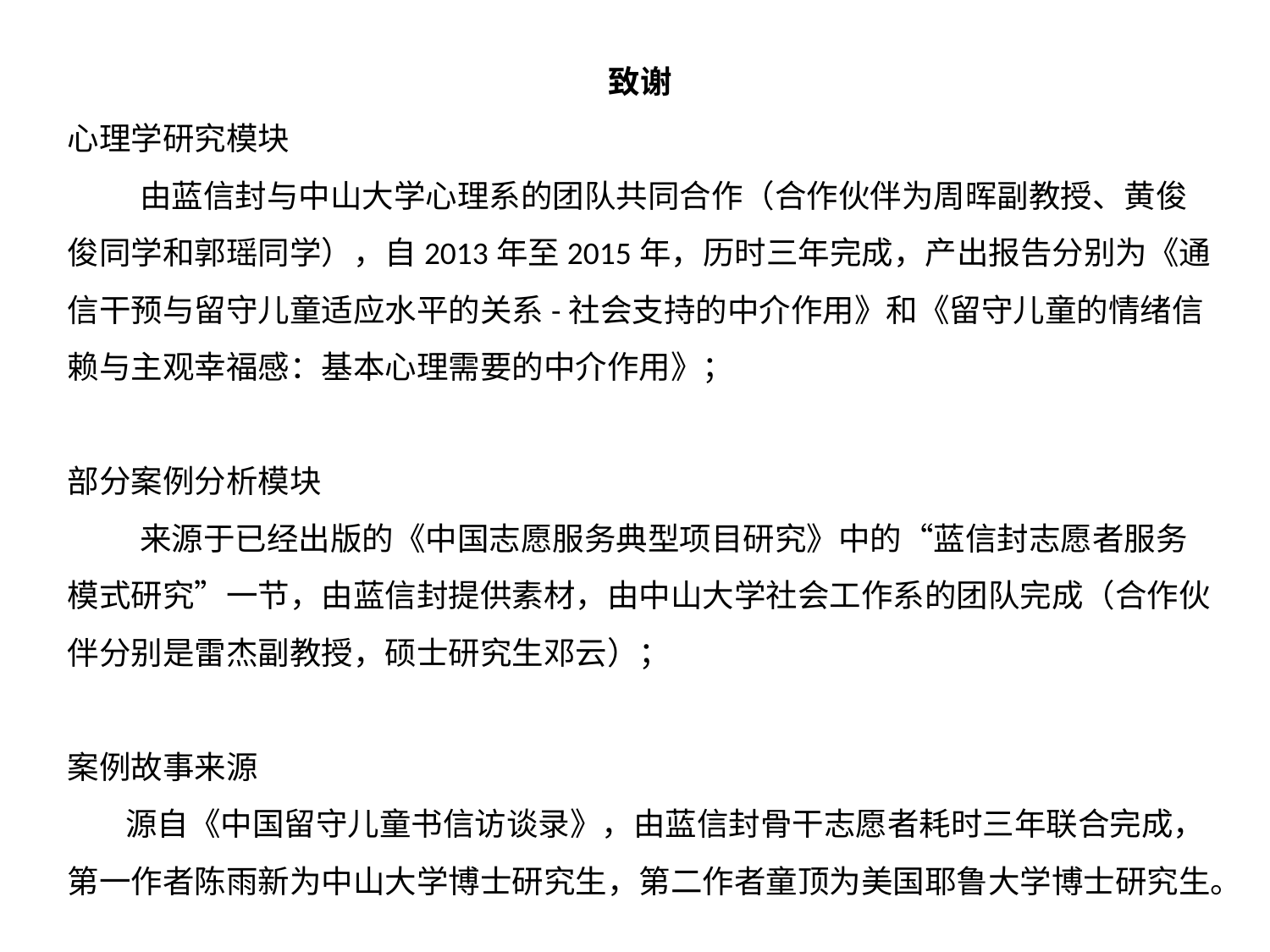

致谢
心理学研究模块
         由蓝信封与中山大学心理系的团队共同合作（合作伙伴为周晖副教授、黄俊俊同学和郭瑶同学），自2013年至2015年，历时三年完成，产出报告分别为《通信干预与留守儿童适应水平的关系-社会支持的中介作用》和《留守儿童的情绪信赖与主观幸福感：基本心理需要的中介作用》；

部分案例分析模块
         来源于已经出版的《中国志愿服务典型项目研究》中的“蓝信封志愿者服务模式研究”一节，由蓝信封提供素材，由中山大学社会工作系的团队完成（合作伙伴分别是雷杰副教授，硕士研究生邓云）；

案例故事来源
       源自《中国留守儿童书信访谈录》，由蓝信封骨干志愿者耗时三年联合完成，第一作者陈雨新为中山大学博士研究生，第二作者童顶为美国耶鲁大学博士研究生。